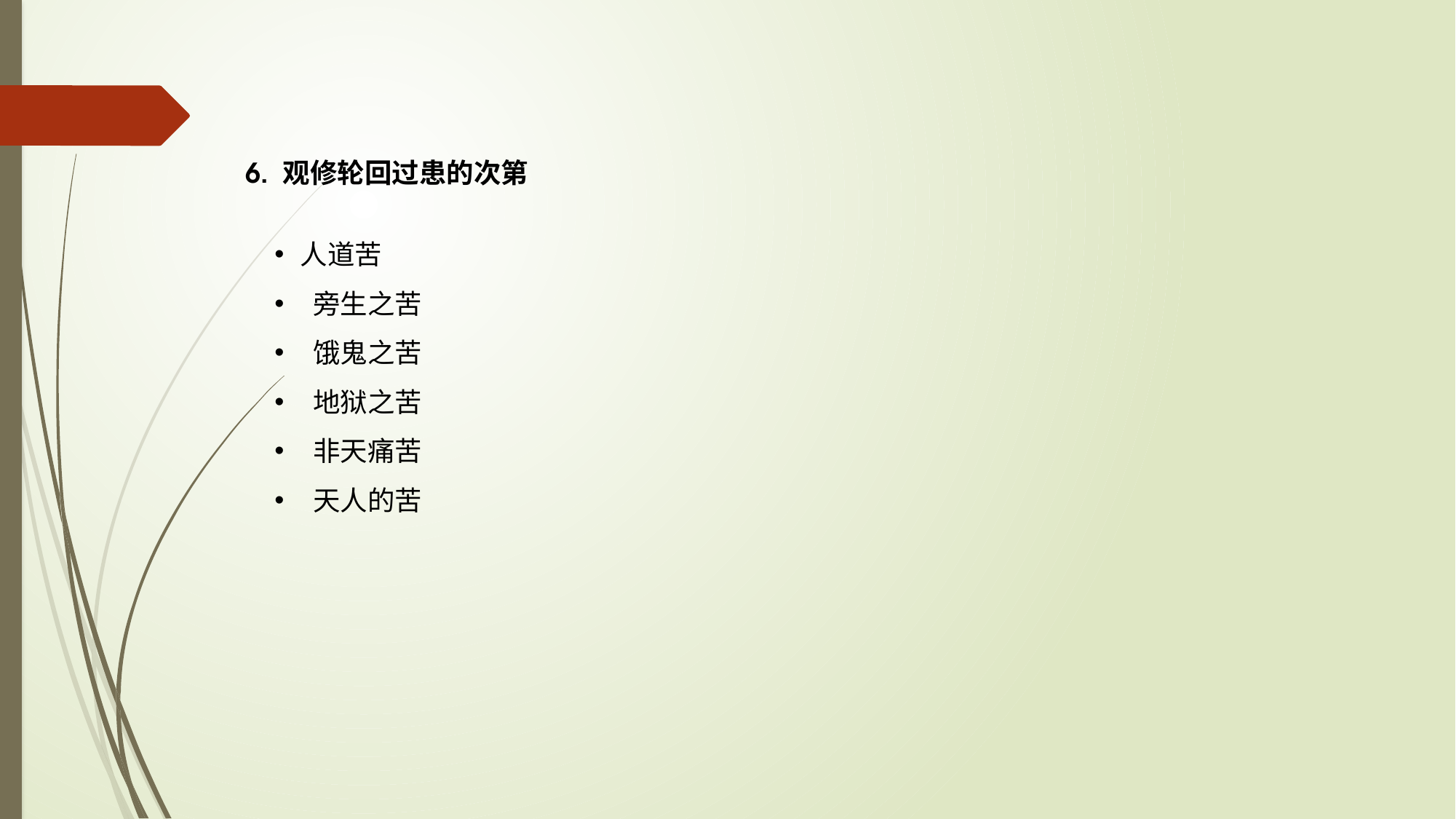

6. 观修轮回过患的次第

人道苦
 旁生之苦
 饿鬼之苦
 地狱之苦
 非天痛苦
 天人的苦